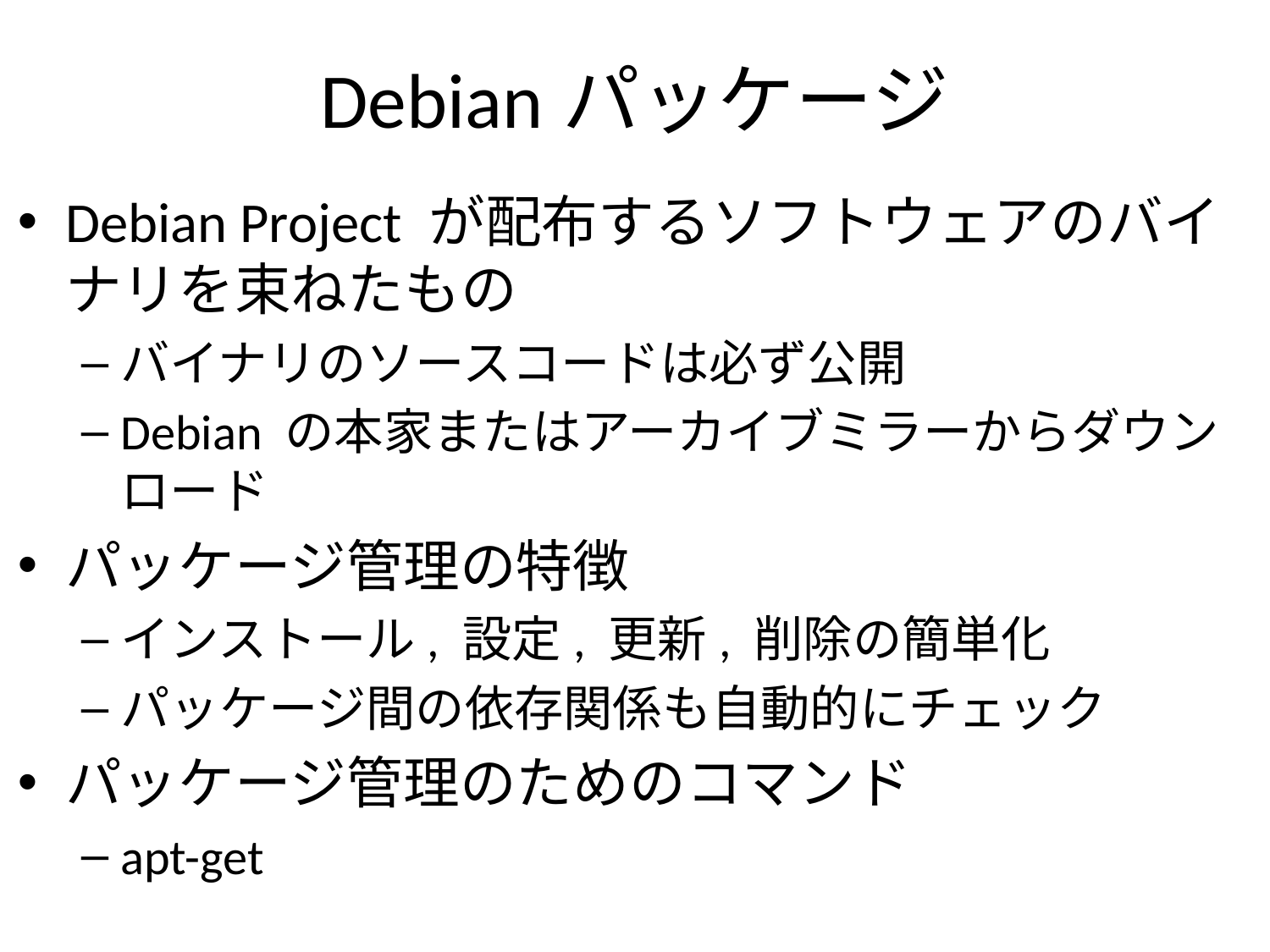

# Debianパッケージ
Debian Project が配布するソフトウェアのバイナリを束ねたもの
バイナリのソースコードは必ず公開
Debian の本家またはアーカイブミラーからダウンロード
パッケージ管理の特徴
インストール, 設定, 更新, 削除の簡単化
パッケージ間の依存関係も自動的にチェック
パッケージ管理のためのコマンド
apt-get